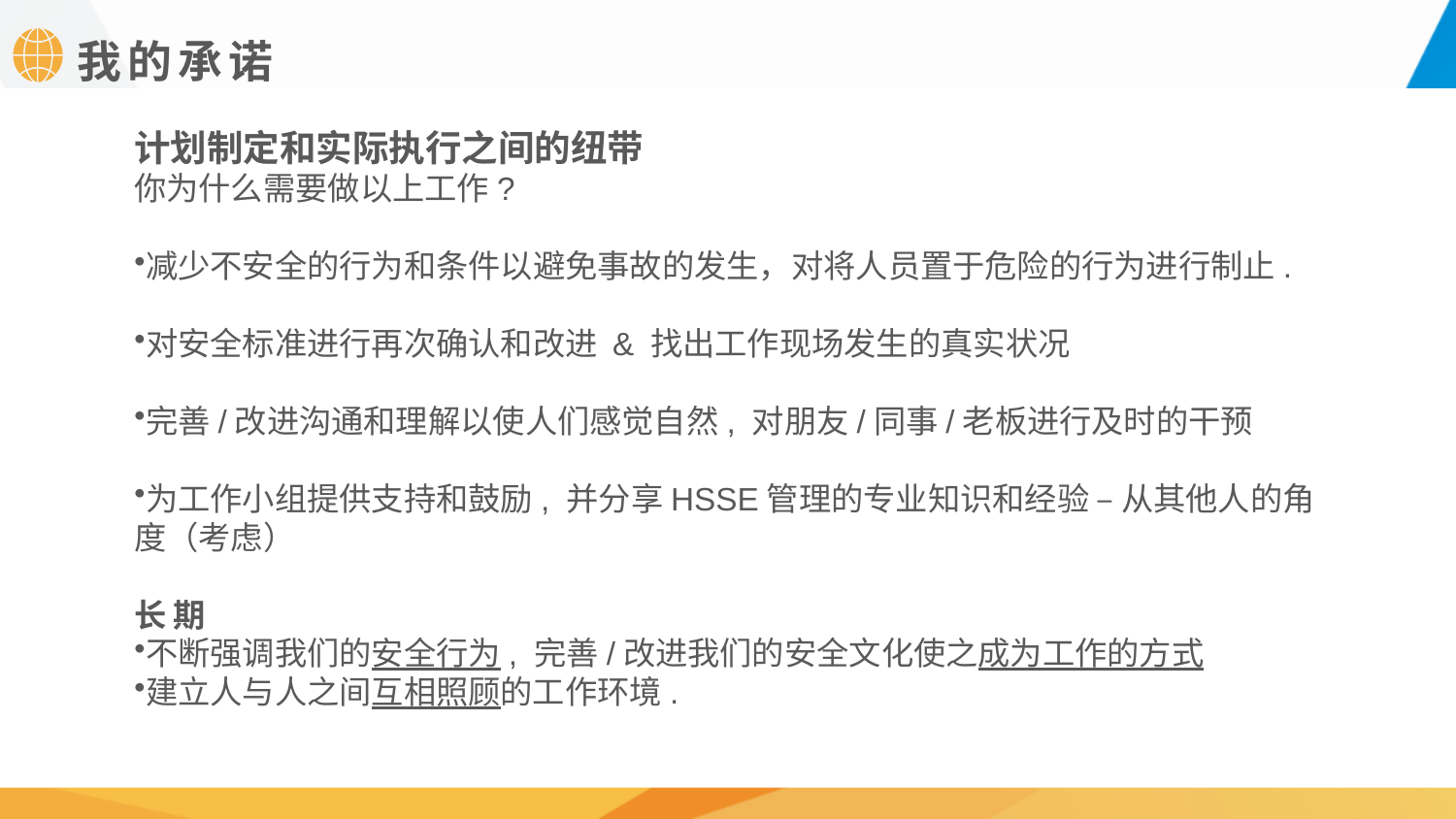

我的承诺

计划制定和实际执行之间的纽带
你为什么需要做以上工作?

减少不安全的行为和条件以避免事故的发生，对将人员置于危险的行为进行制止.

对安全标准进行再次确认和改进 & 找出工作现场发生的真实状况

完善/改进沟通和理解以使人们感觉自然, 对朋友/同事/老板进行及时的干预

为工作小组提供支持和鼓励, 并分享HSSE管理的专业知识和经验 – 从其他人的角度（考虑）

长 期
不断强调我们的安全行为, 完善/改进我们的安全文化使之成为工作的方式
建立人与人之间互相照顾的工作环境.